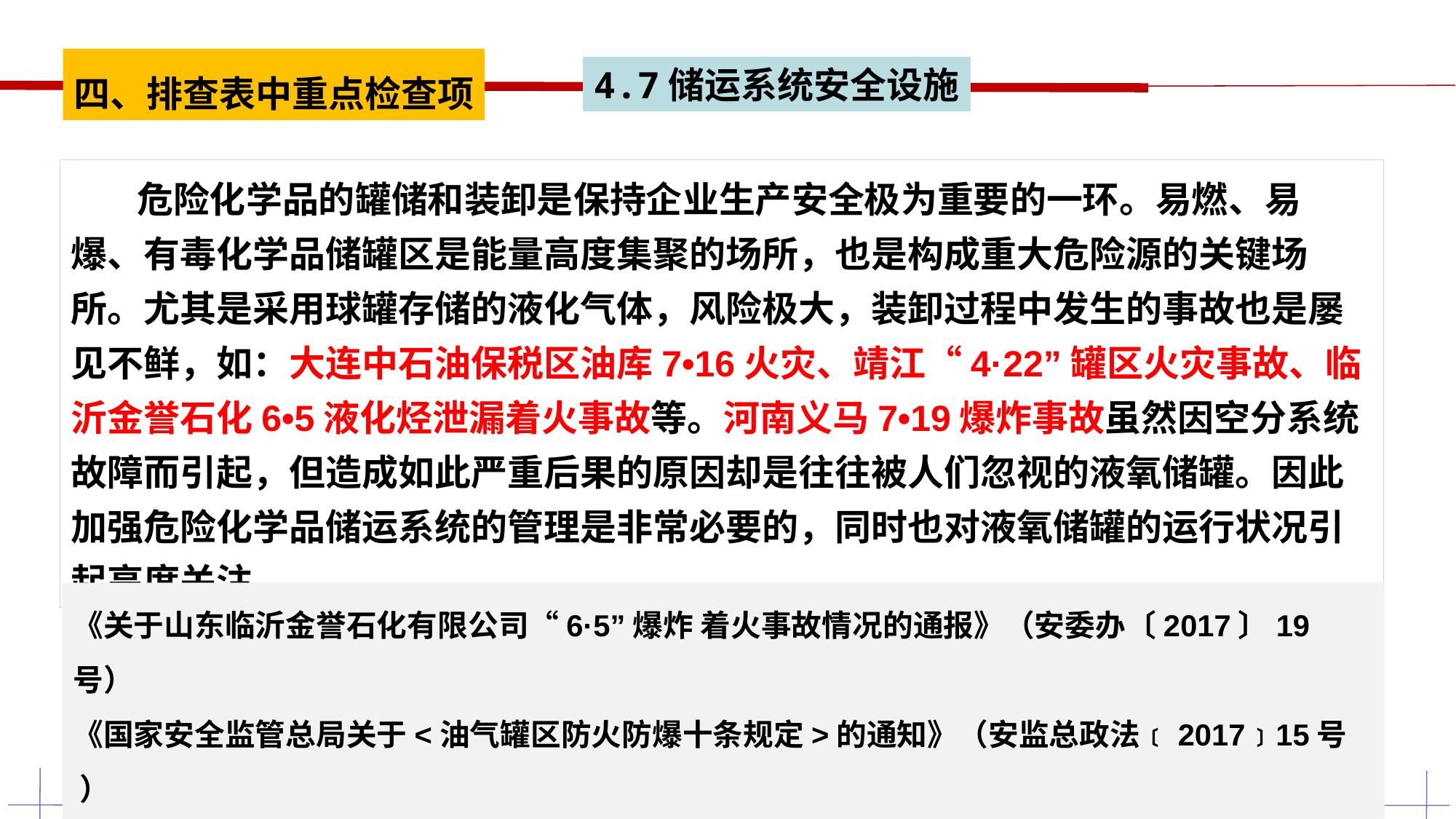

四、排查表中重点检查项
4.7储运系统安全设施
       危险化学品的罐储和装卸是保持企业生产安全极为重要的一环。易燃、易爆、有毒化学品储罐区是能量高度集聚的场所，也是构成重大危险源的关键场所。尤其是采用球罐存储的液化气体，风险极大，装卸过程中发生的事故也是屡见不鲜，如：大连中石油保税区油库7•16火灾、靖江“4·22”罐区火灾事故、临沂金誉石化6•5液化烃泄漏着火事故等。河南义马7•19爆炸事故虽然因空分系统故障而引起，但造成如此严重后果的原因却是往往被人们忽视的液氧储罐。因此加强危险化学品储运系统的管理是非常必要的，同时也对液氧储罐的运行状况引起高度关注。
《关于山东临沂金誉石化有限公司“6·5”爆炸 着火事故情况的通报》（安委办〔2017〕19号）
《国家安全监管总局关于<油气罐区防火防爆十条规定>的通知》（安监总政法﹝2017﹞15号 ）
《石油化工企业设计防火标准（2018年版）》（GB 50160-2008）
89